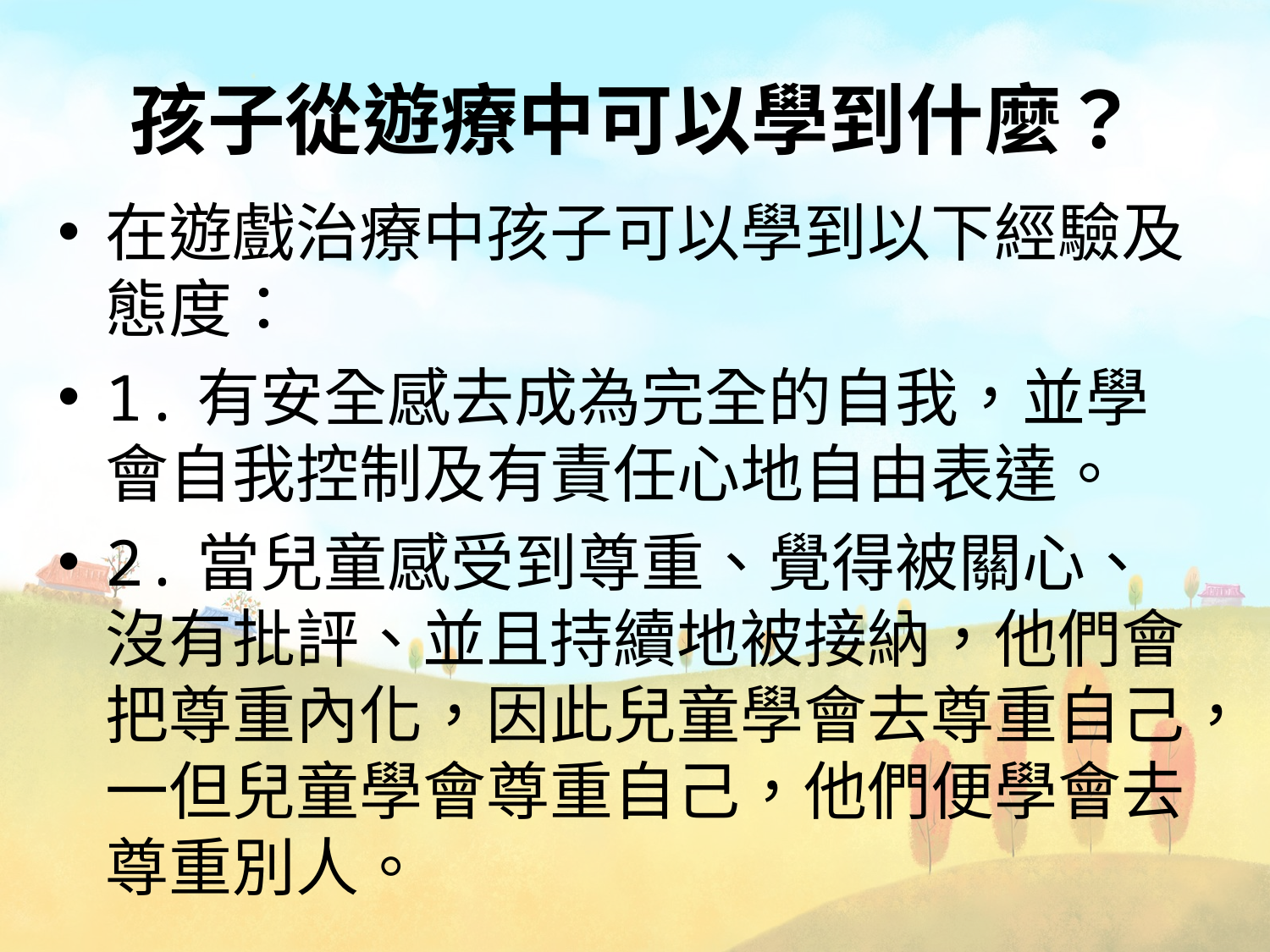

# 孩子從遊療中可以學到什麼？
在遊戲治療中孩子可以學到以下經驗及態度：
1.有安全感去成為完全的自我，並學會自我控制及有責任心地自由表達。
2.當兒童感受到尊重、覺得被關心、沒有批評、並且持續地被接納，他們會把尊重內化，因此兒童學會去尊重自己，一但兒童學會尊重自己，他們便學會去尊重別人。